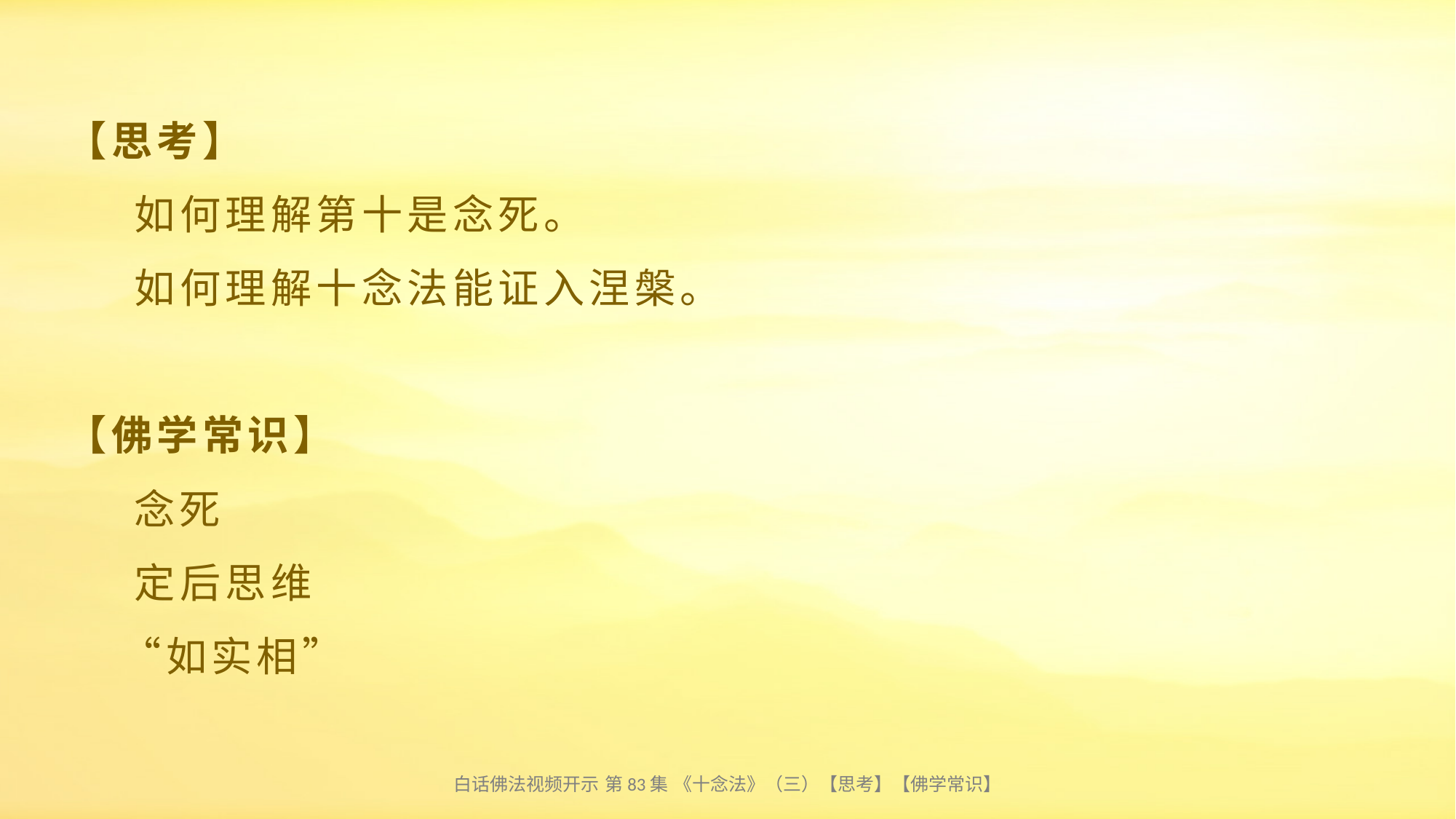

# 【思考】 如何理解第十是念死。 如何理解十念法能证入涅槃。 【佛学常识】 念死 定后思维 “如实相”
白话佛法视频开示 第83集 《十念法》（三）【思考】【佛学常识】